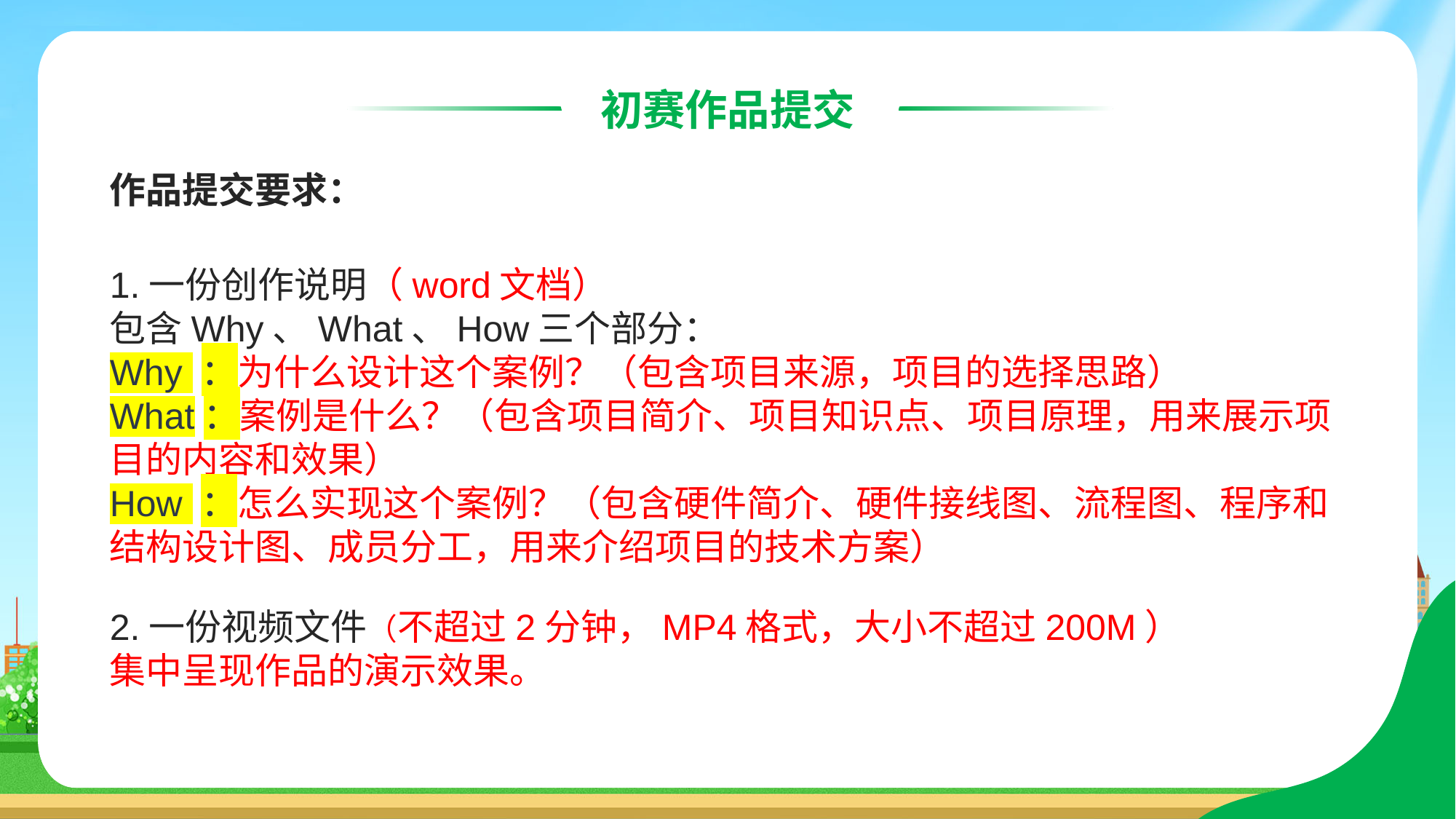

初赛作品提交

作品提交要求：

1.一份创作说明（word文档）
包含Why、What、How三个部分：
Why ：为什么设计这个案例？（包含项目来源，项目的选择思路）
What：案例是什么？（包含项目简介、项目知识点、项目原理，用来展示项目的内容和效果）
How ：怎么实现这个案例？（包含硬件简介、硬件接线图、流程图、程序和结构设计图、成员分工，用来介绍项目的技术方案）

2.一份视频文件（不超过2分钟，MP4格式，大小不超过200M）
集中呈现作品的演示效果。